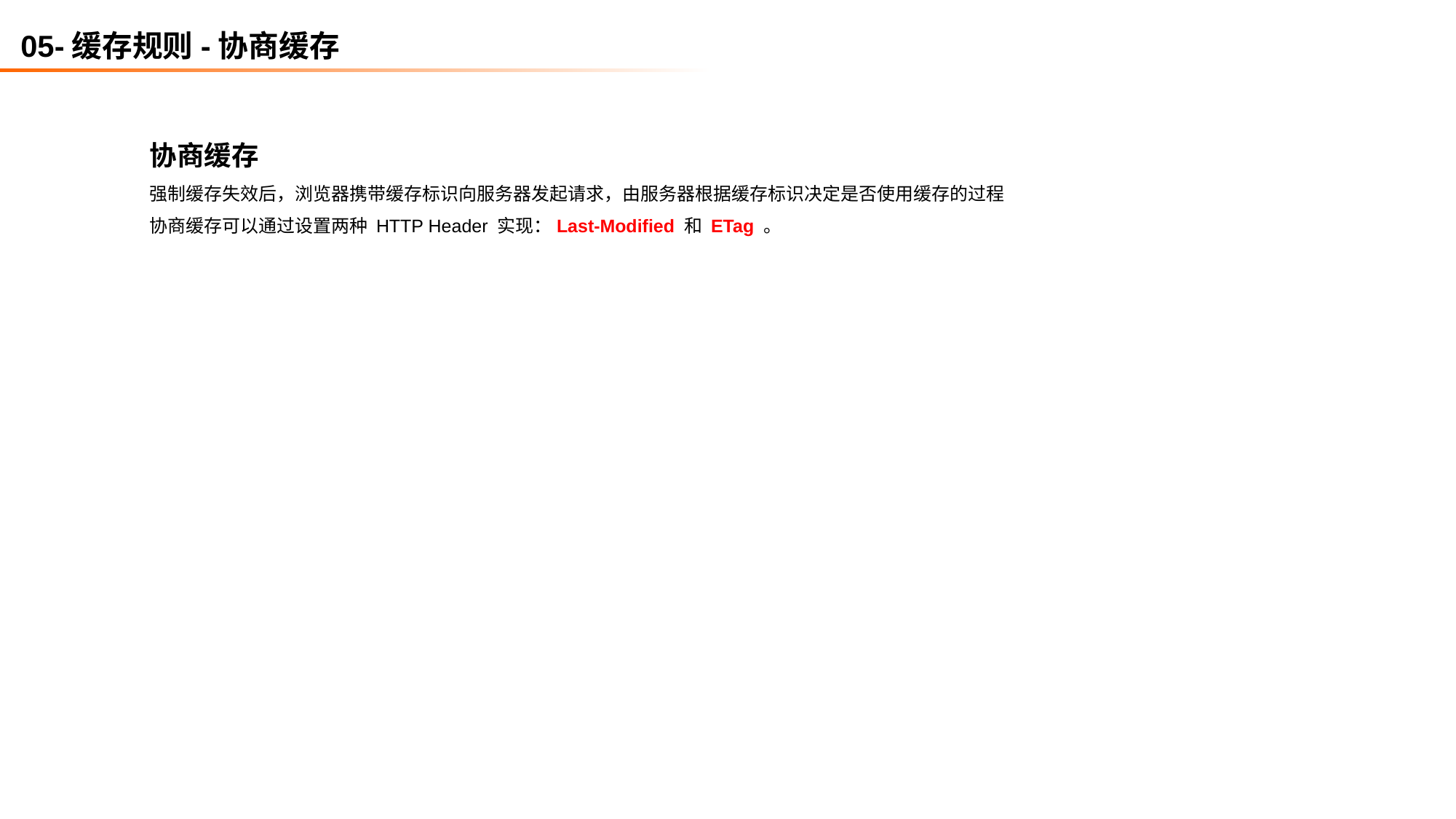

05-缓存规则-协商缓存

协商缓存
强制缓存失效后，浏览器携带缓存标识向服务器发起请求，由服务器根据缓存标识决定是否使用缓存的过程
协商缓存可以通过设置两种 HTTP Header 实现：Last-Modified 和 ETag 。